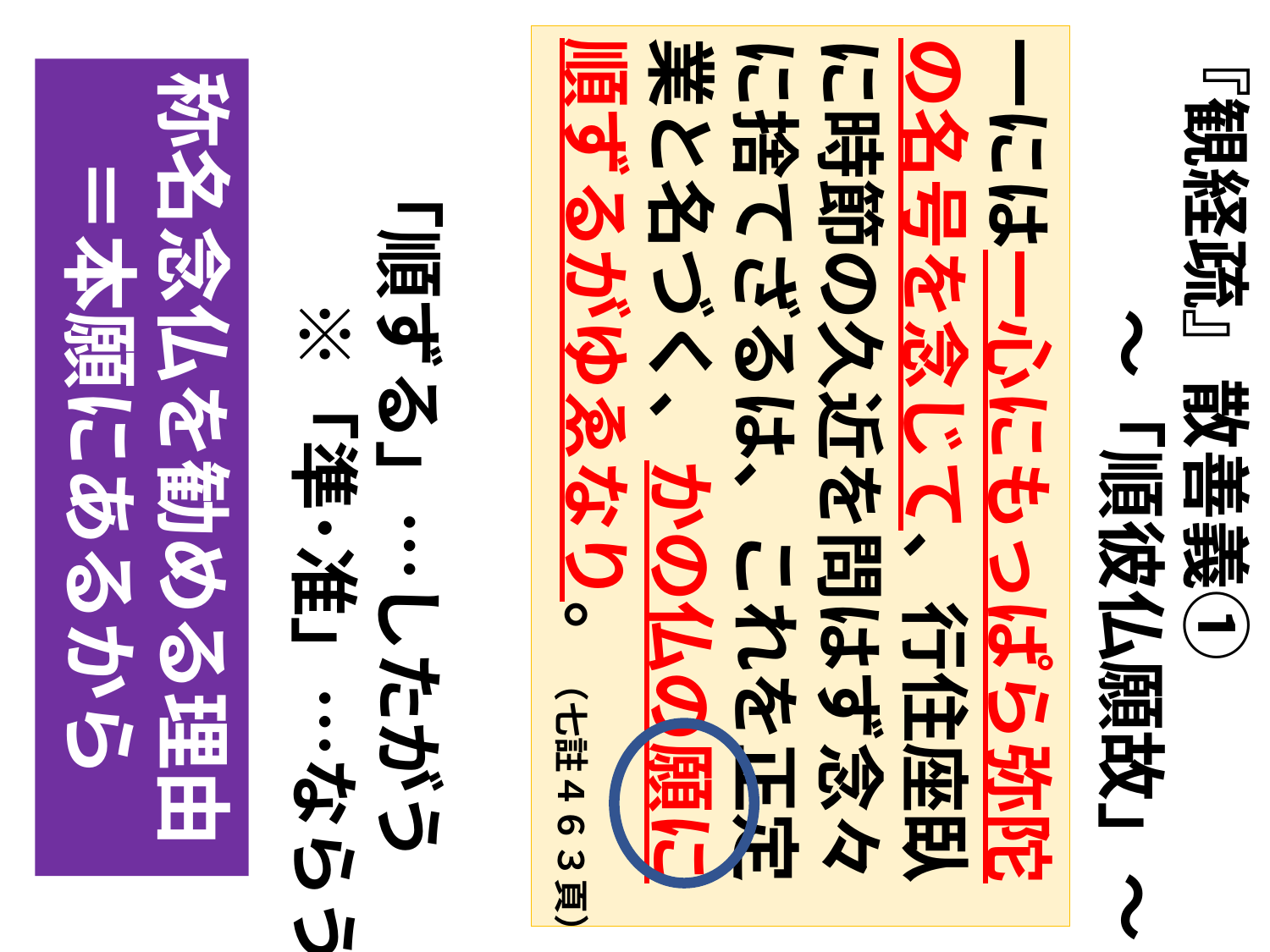

『観経疏』散善義①
　　　　～「順彼仏願故」～
一には一心にもっぱら弥陀の名号を念じて、行住座臥に時節の久近を問はず念々に捨てざるは、これを正定業と名づく、かの仏の願に順ずるがゆゑなり。
称名念仏を勧める理由
＝本願にあるから
「順ずる」…したがう
　　※「準･准」…ならう
（七註４６３頁）